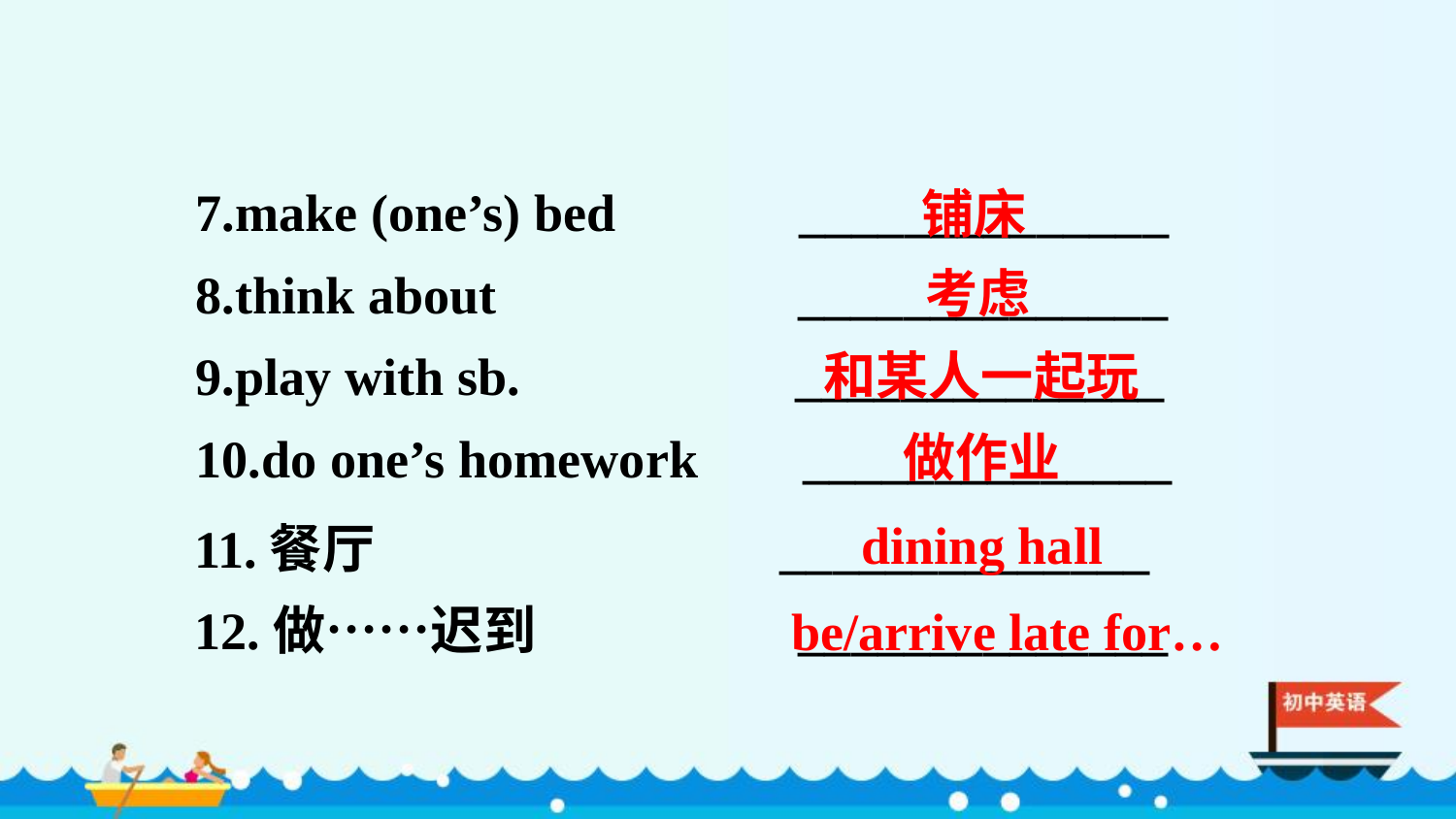

7.make (one’s) bed              ______________
8.think about                       ______________
9.play with sb.                     ______________
10.do one’s homework        ______________
11.餐厅                                 ______________
12.做……迟到                     ______________
铺床
考虑
和某人一起玩
做作业
dining hall
be/arrive late for…